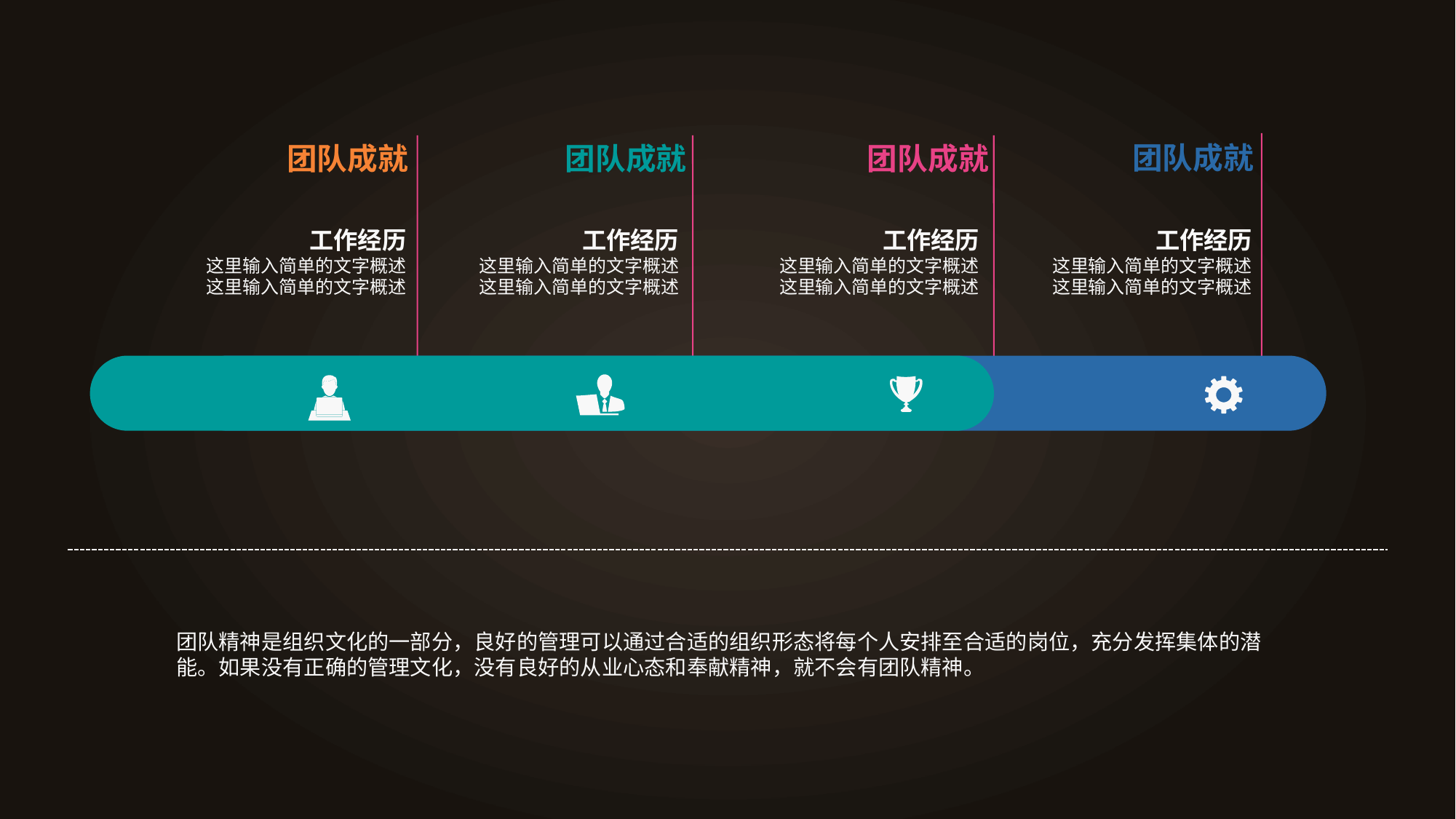

团队成就
团队成就

团队成就

团队成就

工作经历
这里输入简单的文字概述
这里输入简单的文字概述
工作经历
这里输入简单的文字概述
这里输入简单的文字概述
工作经历
这里输入简单的文字概述
这里输入简单的文字概述
工作经历
这里输入简单的文字概述
这里输入简单的文字概述

团队精神是组织文化的一部分，良好的管理可以通过合适的组织形态将每个人安排至合适的岗位，充分发挥集体的潜能。如果没有正确的管理文化，没有良好的从业心态和奉献精神，就不会有团队精神。